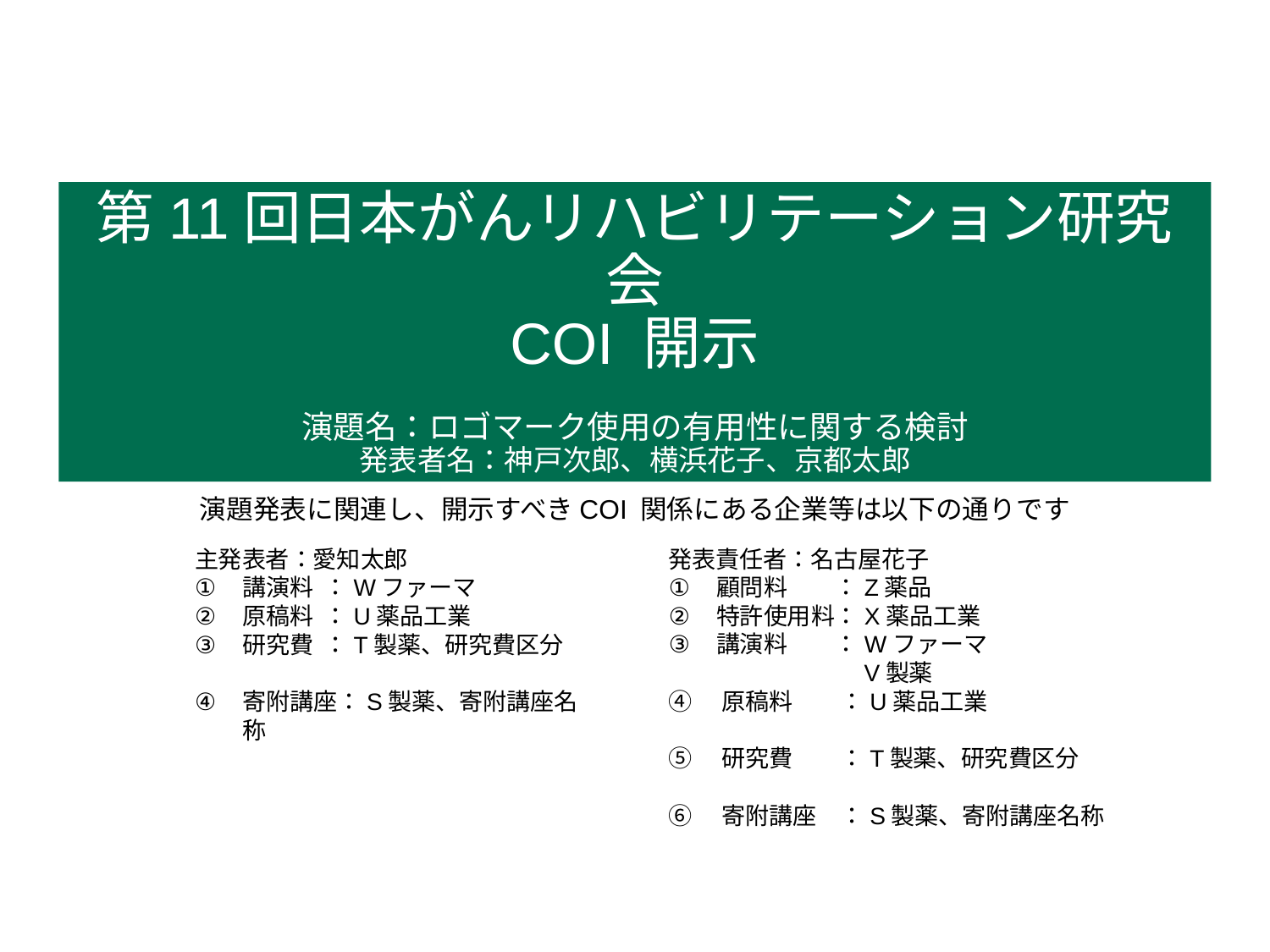

第11回日本がんリハビリテーション研究会
COI 開示
演題名：ロゴマーク使用の有用性に関する検討
発表者名：神戸次郎、横浜花子、京都太郎
演題発表に関連し、開示すべきCOI 関係にある企業等は以下の通りです
主発表者：愛知太郎
講演料  ：Wファーマ
原稿料  ：U薬品工業
研究費  ：T製薬、研究費区分
寄附講座：S製薬、寄附講座名称

発表責任者：名古屋花子
顧問料　　：Z薬品
特許使用料：X薬品工業
講演料　　：Wファーマ
　　　　　　　　V製薬
④　原稿料　　：U薬品工業
⑤　研究費　　：T製薬、研究費区分
⑥　寄附講座　：S製薬、寄附講座名称